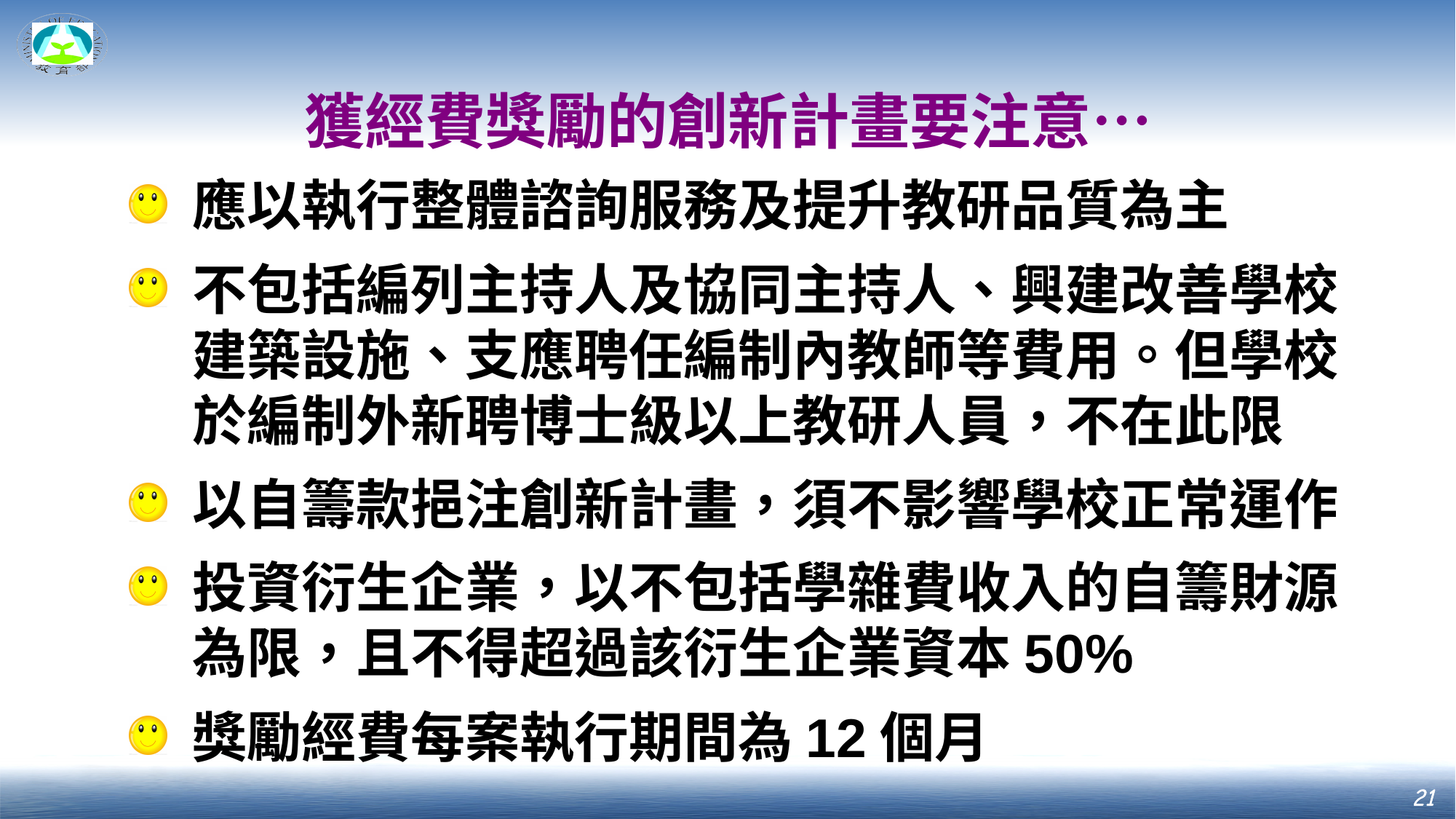

獲經費獎勵的創新計畫要注意…
應以執行整體諮詢服務及提升教研品質為主
不包括編列主持人及協同主持人、興建改善學校建築設施、支應聘任編制內教師等費用。但學校於編制外新聘博士級以上教研人員，不在此限
以自籌款挹注創新計畫，須不影響學校正常運作
投資衍生企業，以不包括學雜費收入的自籌財源為限，且不得超過該衍生企業資本50%
獎勵經費每案執行期間為12個月